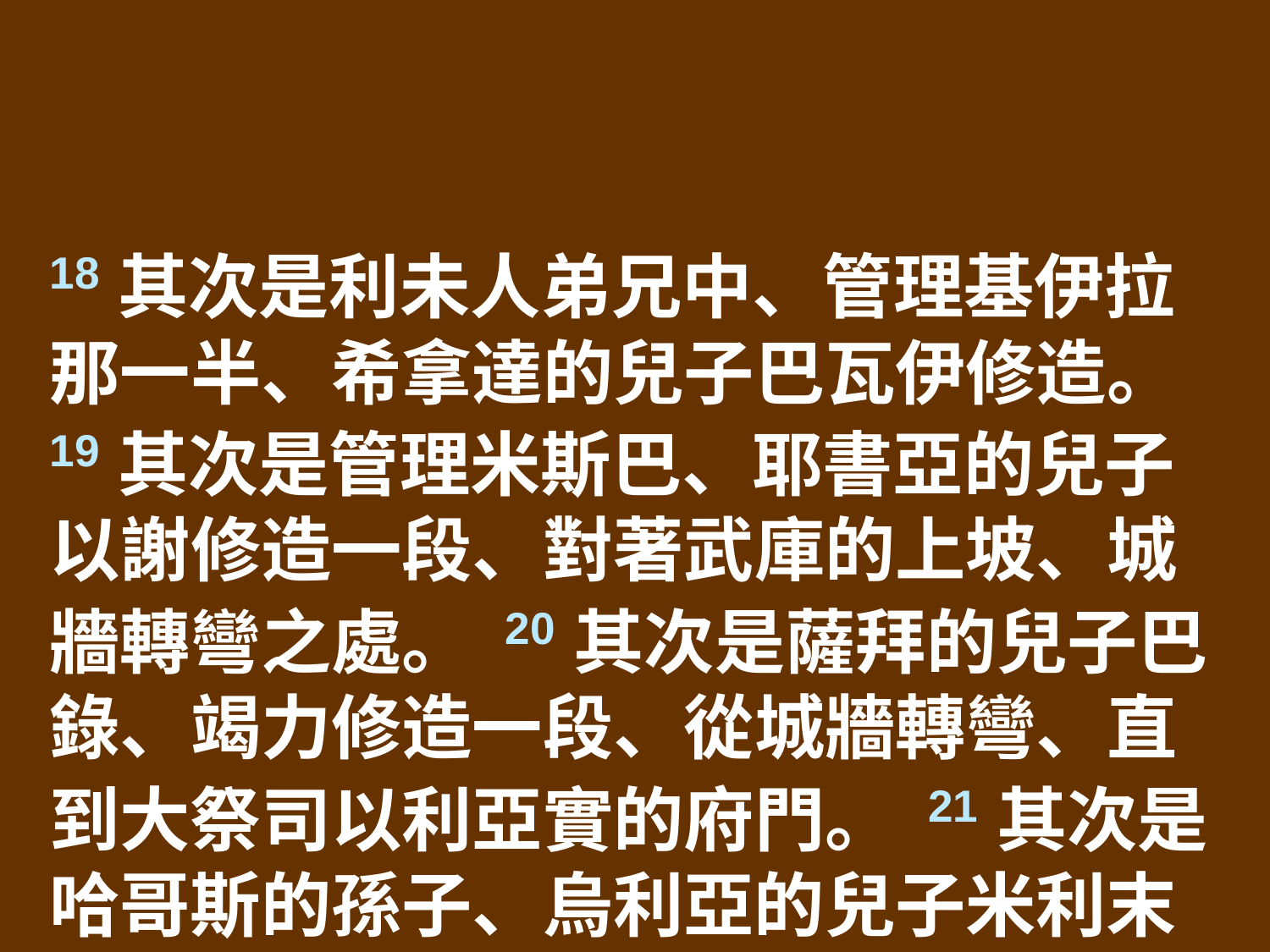

18其次是利未人弟兄中、管理基伊拉那一半、希拿達的兒子巴瓦伊修造。 19其次是管理米斯巴、耶書亞的兒子以謝修造一段、對著武庫的上坡、城牆轉彎之處。 20其次是薩拜的兒子巴錄、竭力修造一段、從城牆轉彎、直到大祭司以利亞實的府門。 21其次是哈哥斯的孫子、烏利亞的兒子米利末修造一段、從以利亞實的府門、直到以利亞實府的盡頭。